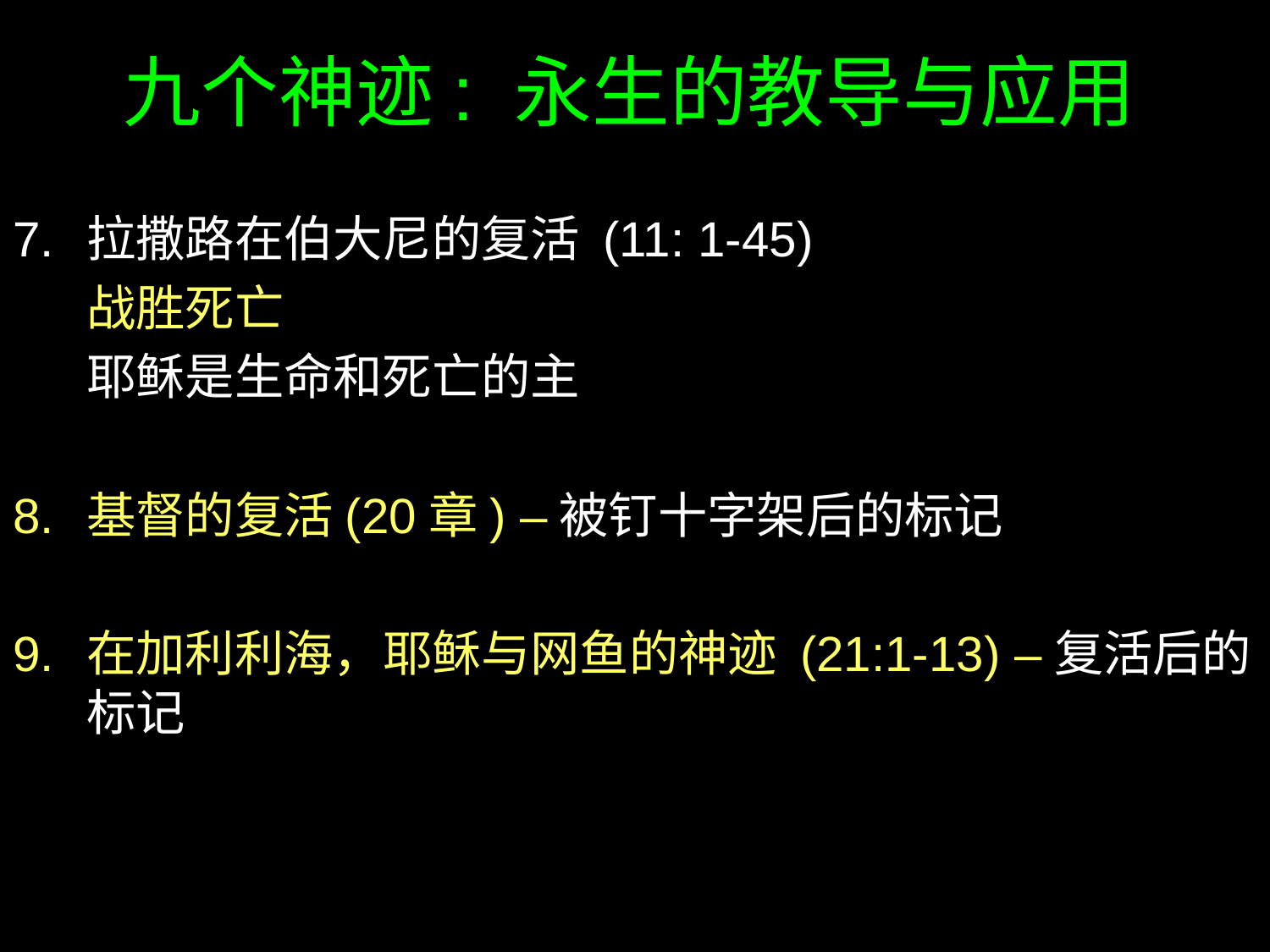

# 九个神迹: 永生的教导与应用
拉撒路在伯大尼的复活 (11: 1-45)
	战胜死亡
	耶稣是生命和死亡的主

基督的复活(20章) –被钉十字架后的标记

9.	在加利利海，耶稣与网鱼的神迹 (21:1-13) –复活后的标记